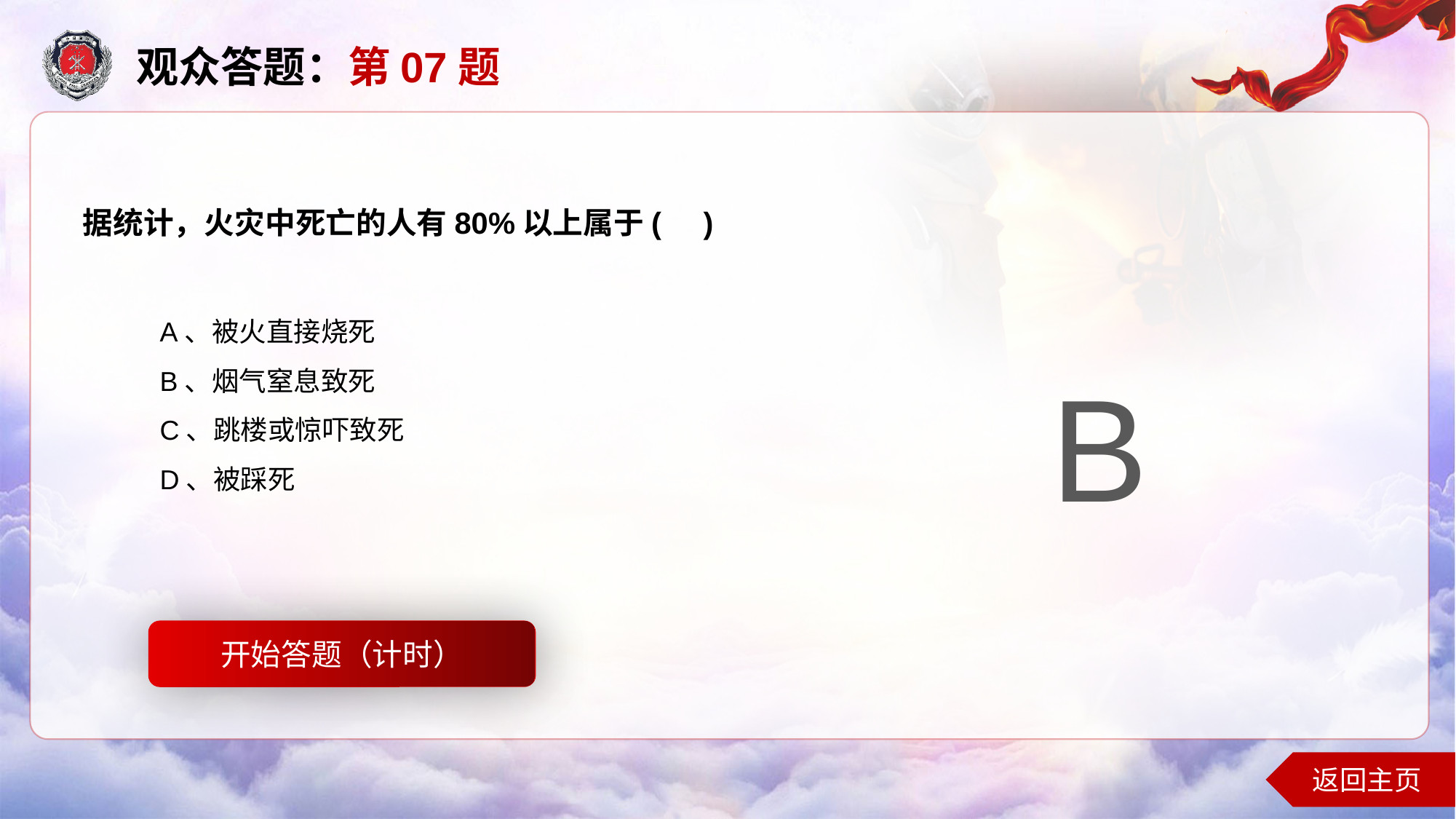

观众答题：第07题
据统计，火灾中死亡的人有80%以上属于(     )
A、被火直接烧死
B、烟气窒息致死
C、跳楼或惊吓致死
D、被踩死
B
开始答题（计时）
开始答题
返回主页